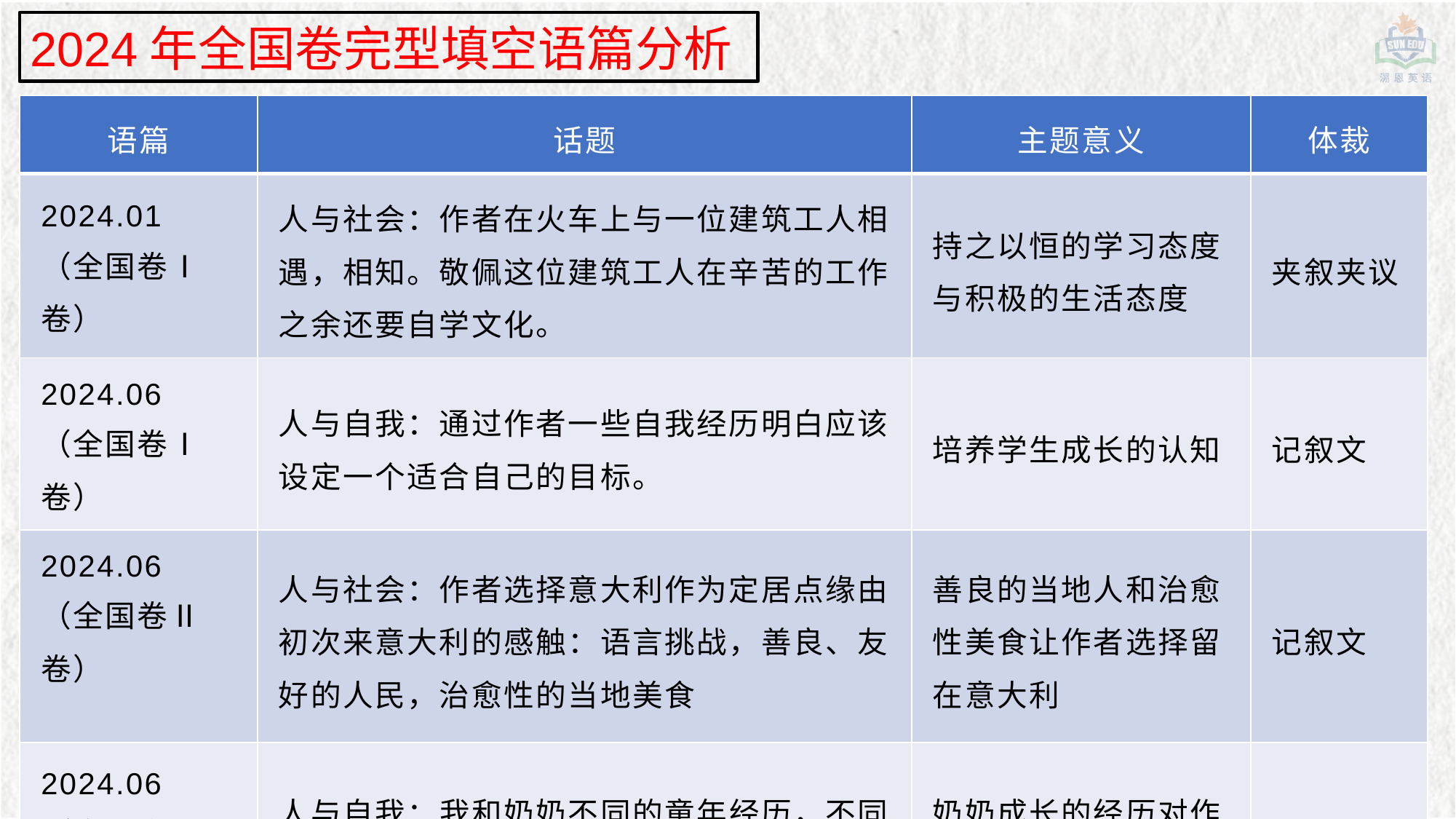

2024年全国卷完型填空语篇分析
| 语篇 | 话题 | 主题意义 | 体裁 |
| --- | --- | --- | --- |
| 2024.01 （全国卷Ⅰ卷） | 人与社会：作者在火车上与一位建筑工人相遇，相知。敬佩这位建筑工人在辛苦的工作之余还要自学文化。 | 持之以恒的学习态度与积极的生活态度 | 夹叙夹议 |
| 2024.06 （全国卷Ⅰ卷） | 人与自我：通过作者一些自我经历明白应该设定一个适合自己的目标。 | 培养学生成长的认知 | 记叙文 |
| 2024.06 （全国卷Ⅱ卷） | 人与社会：作者选择意大利作为定居点缘由初次来意大利的感触：语言挑战，善良、友好的人民，治愈性的当地美食 | 善良的当地人和治愈性美食让作者选择留在意大利 | 记叙文 |
| 2024.06 （全国卷甲卷） | 人与自我：我和奶奶不同的童年经历，不同时代的经历塑造了了不起的奶奶。 | 奶奶成长的经历对作者的影响 | 记叙文 |